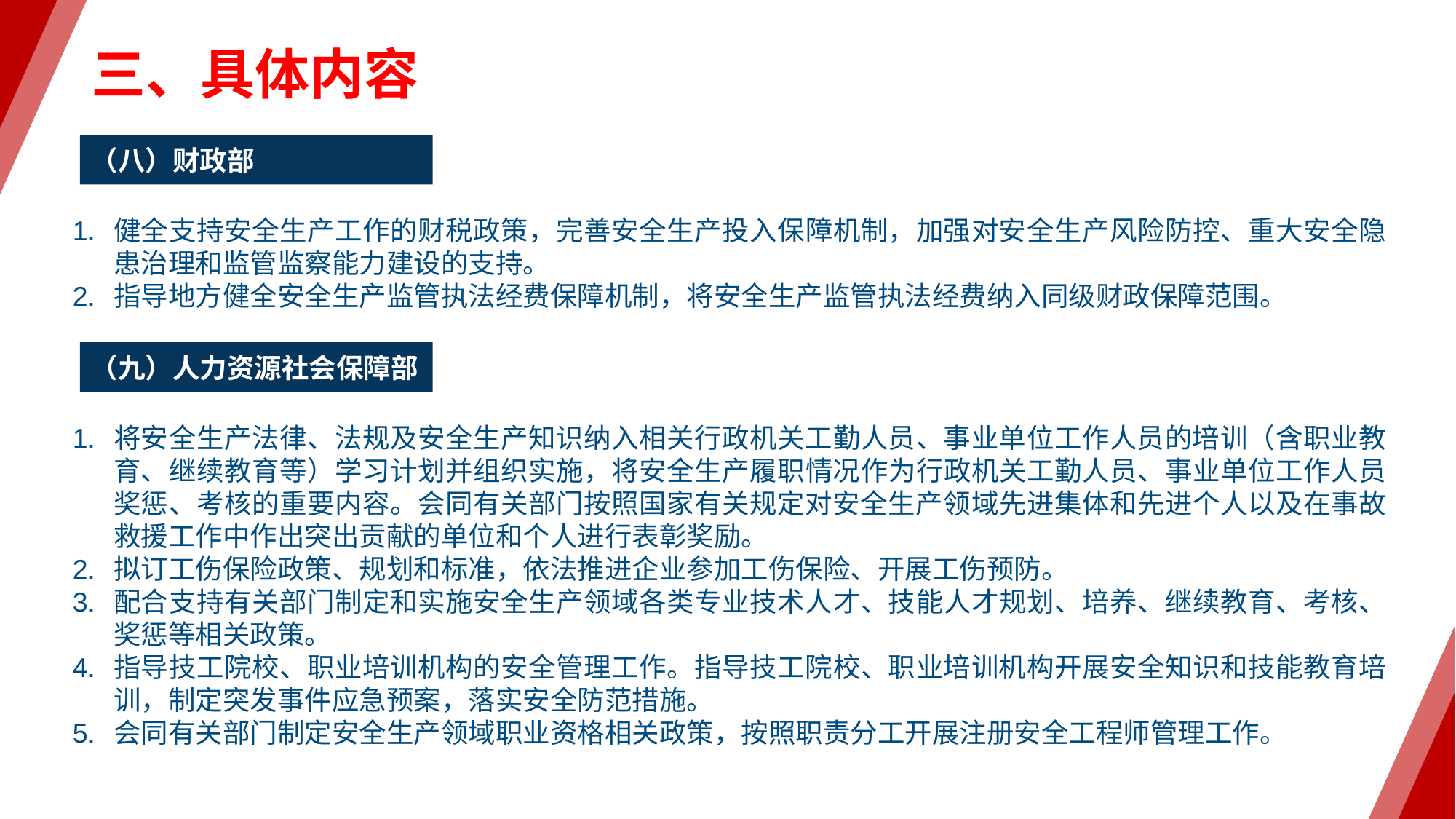

三、具体内容
（八）财政部
健全支持安全生产工作的财税政策，完善安全生产投入保障机制，加强对安全生产风险防控、重大安全隐患治理和监管监察能力建设的支持。
指导地方健全安全生产监管执法经费保障机制，将安全生产监管执法经费纳入同级财政保障范围。
（九）人力资源社会保障部
将安全生产法律、法规及安全生产知识纳入相关行政机关工勤人员、事业单位工作人员的培训（含职业教育、继续教育等）学习计划并组织实施，将安全生产履职情况作为行政机关工勤人员、事业单位工作人员奖惩、考核的重要内容。会同有关部门按照国家有关规定对安全生产领域先进集体和先进个人以及在事故救援工作中作出突出贡献的单位和个人进行表彰奖励。
拟订工伤保险政策、规划和标准，依法推进企业参加工伤保险、开展工伤预防。
配合支持有关部门制定和实施安全生产领域各类专业技术人才、技能人才规划、培养、继续教育、考核、奖惩等相关政策。
指导技工院校、职业培训机构的安全管理工作。指导技工院校、职业培训机构开展安全知识和技能教育培训，制定突发事件应急预案，落实安全防范措施。
会同有关部门制定安全生产领域职业资格相关政策，按照职责分工开展注册安全工程师管理工作。